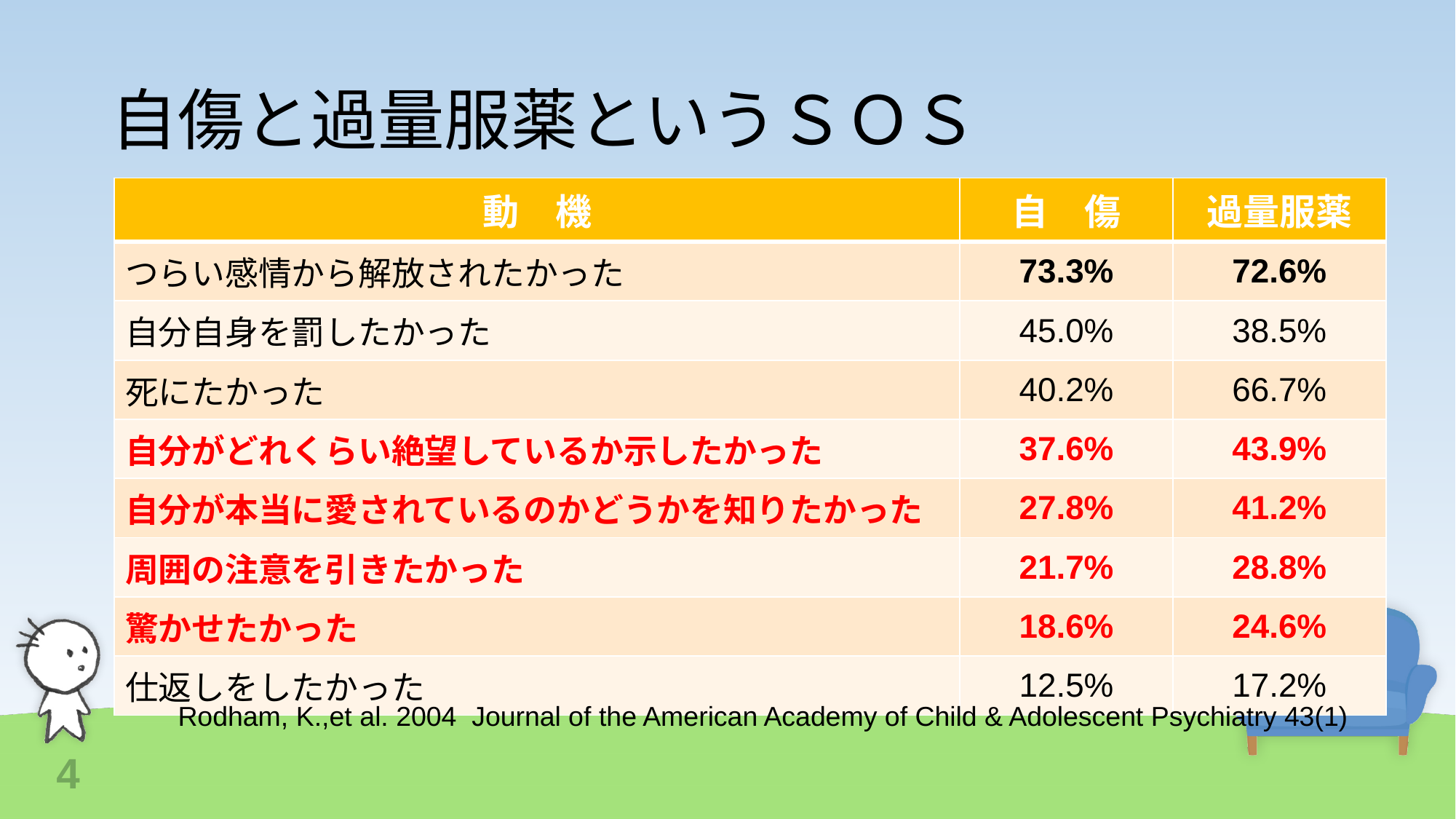

# 自傷と過量服薬というＳＯＳ
| 動　機 | 自　傷 | 過量服薬 |
| --- | --- | --- |
| つらい感情から解放されたかった | 73.3% | 72.6% |
| 自分自身を罰したかった | 45.0% | 38.5% |
| 死にたかった | 40.2% | 66.7% |
| 自分がどれくらい絶望しているか示したかった | 37.6% | 43.9% |
| 自分が本当に愛されているのかどうかを知りたかった | 27.8% | 41.2% |
| 周囲の注意を引きたかった | 21.7% | 28.8% |
| 驚かせたかった | 18.6% | 24.6% |
| 仕返しをしたかった | 12.5% | 17.2% |
Rodham, K.,et al. 2004  Journal of the American Academy of Child & Adolescent Psychiatry 43(1)
4